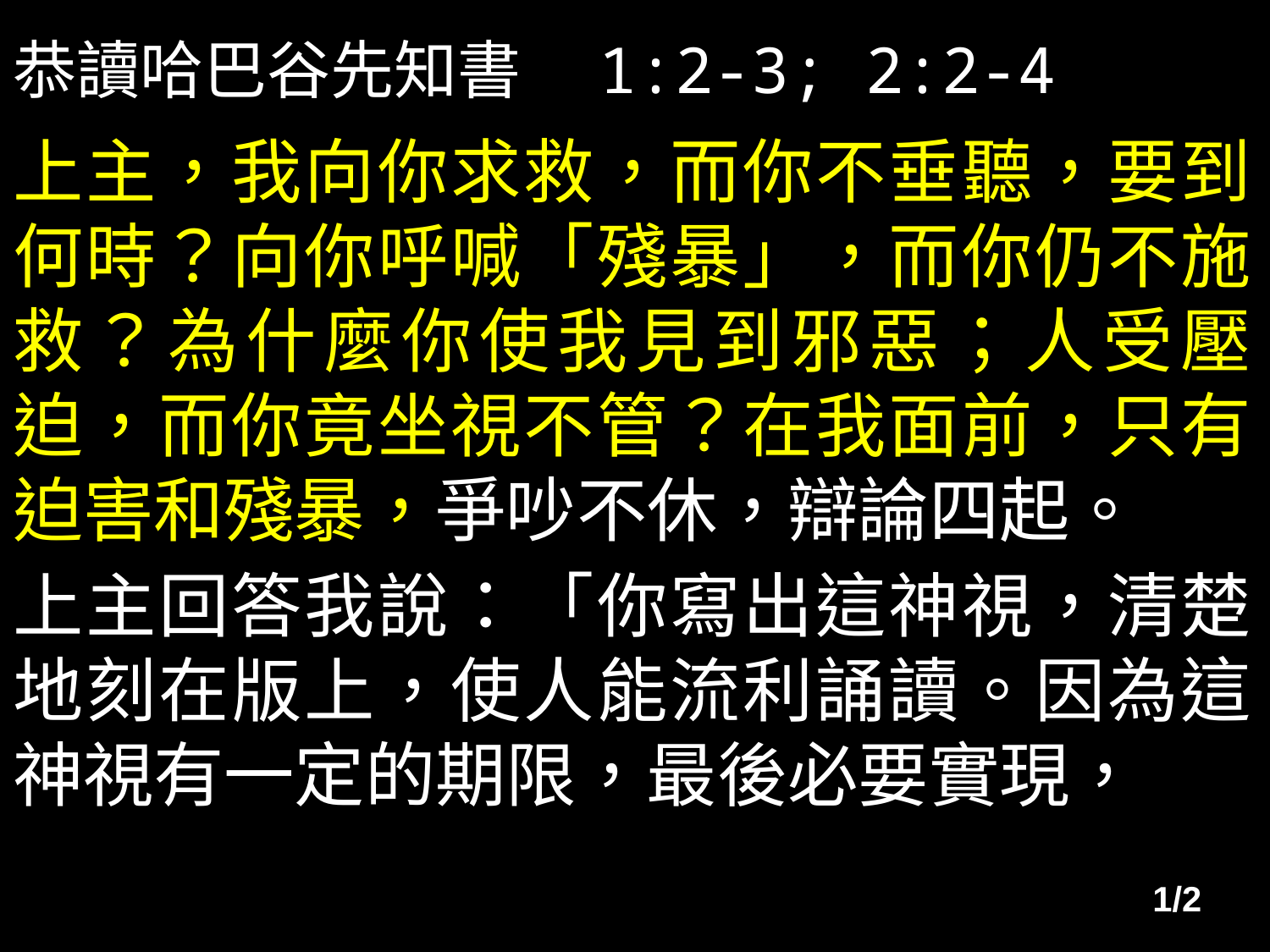

恭讀哈巴谷先知書　1:2-3; 2:2-4
上主，我向你求救，而你不垂聽，要到何時？向你呼喊「殘暴」，而你仍不施救？為什麼你使我見到邪惡；人受壓迫，而你竟坐視不管？在我面前，只有迫害和殘暴，爭吵不休，辯論四起。
上主回答我說：「你寫出這神視，清楚地刻在版上，使人能流利誦讀。因為這神視有一定的期限，最後必要實現，
1/2